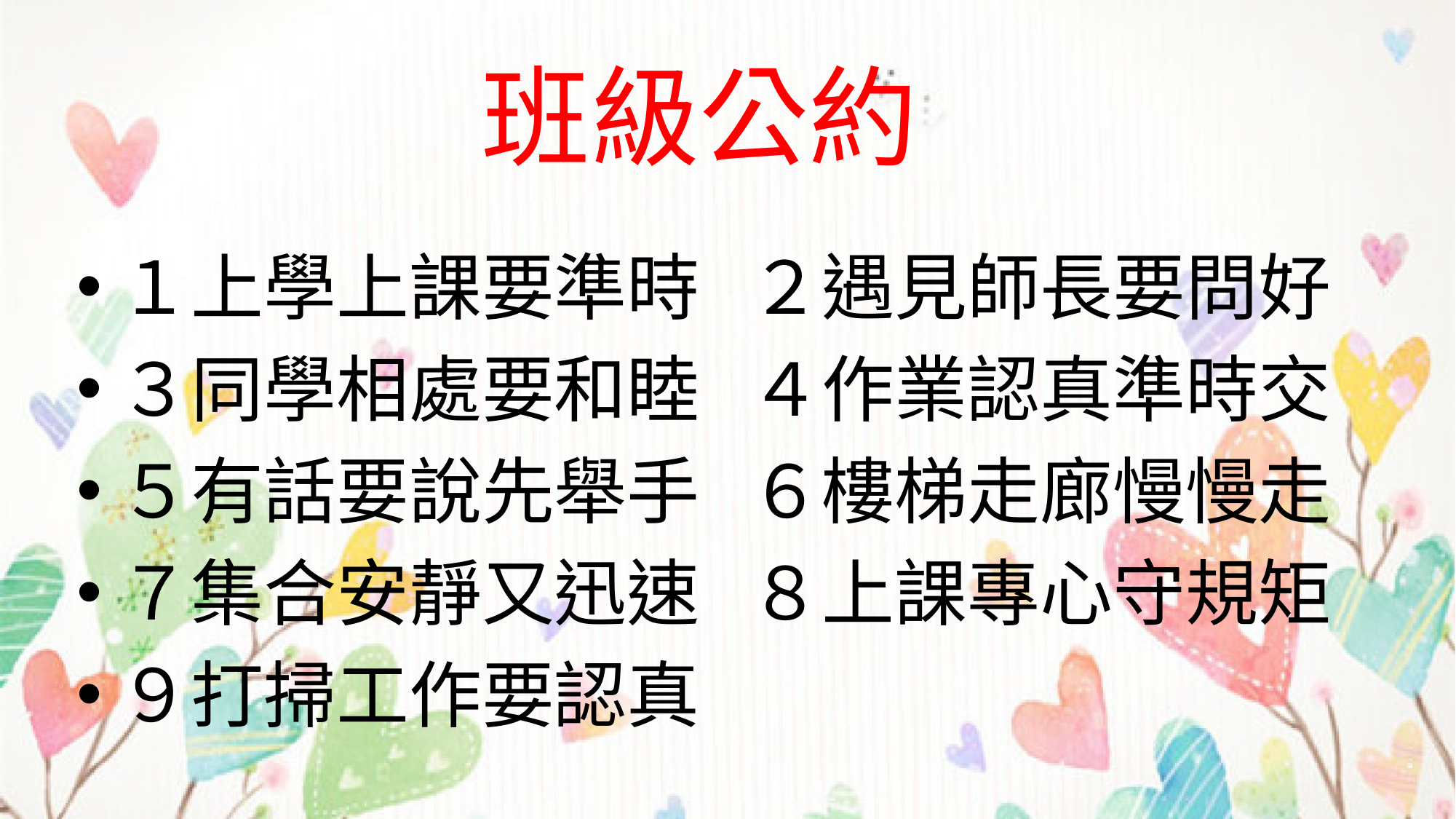

# 班級公約
１上學上課要準時   ２遇見師長要問好
３同學相處要和睦   ４作業認真準時交
５有話要說先舉手   ６樓梯走廊慢慢走
７集合安靜又迅速   ８上課專心守規矩
９打掃工作要認真